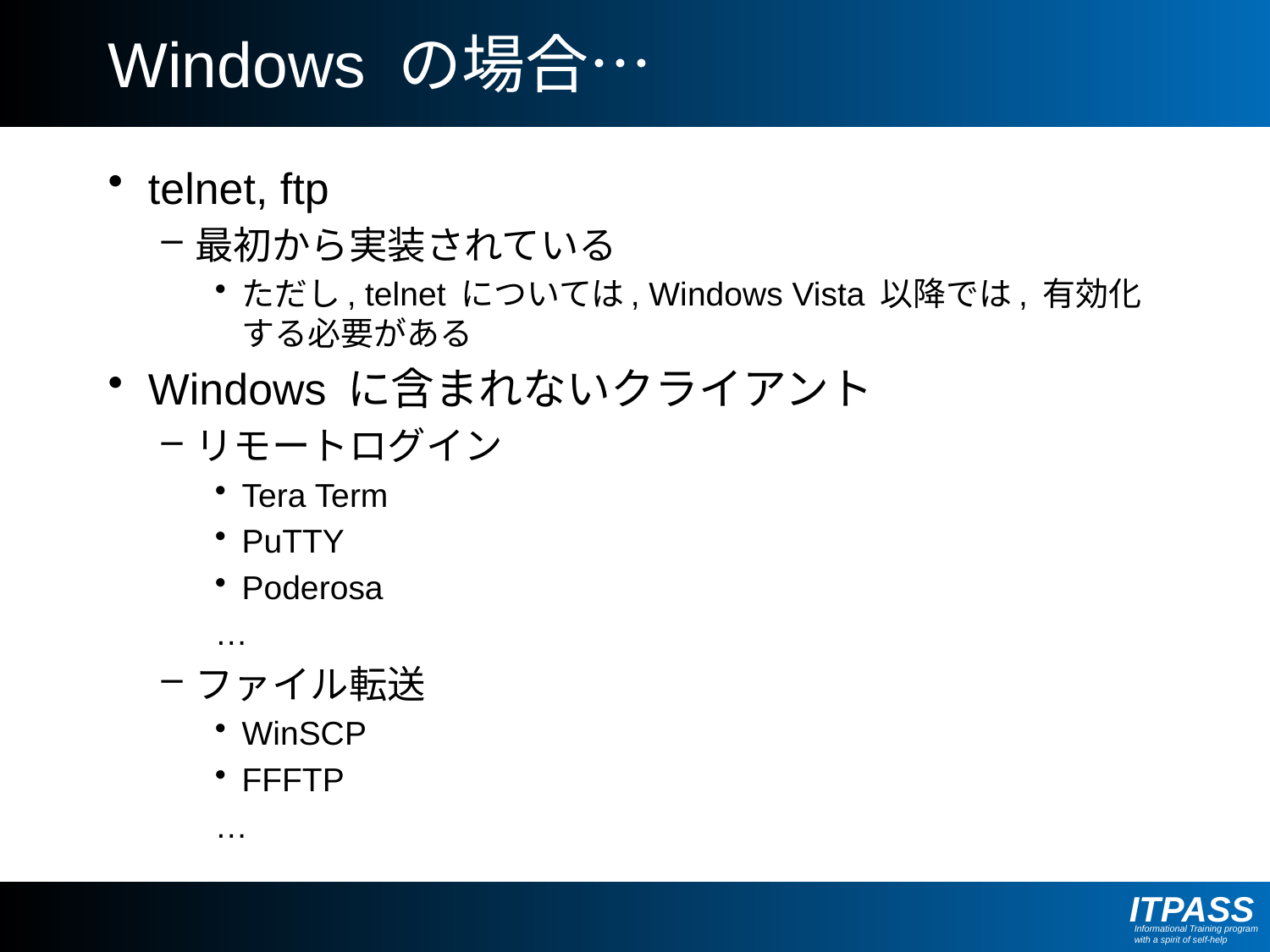

# Windows の場合…
telnet, ftp
最初から実装されている
ただし, telnet については, Windows Vista 以降では, 有効化する必要がある
Windows に含まれないクライアント
リモートログイン
Tera Term
PuTTY
Poderosa
…
ファイル転送
WinSCP
FFFTP
…